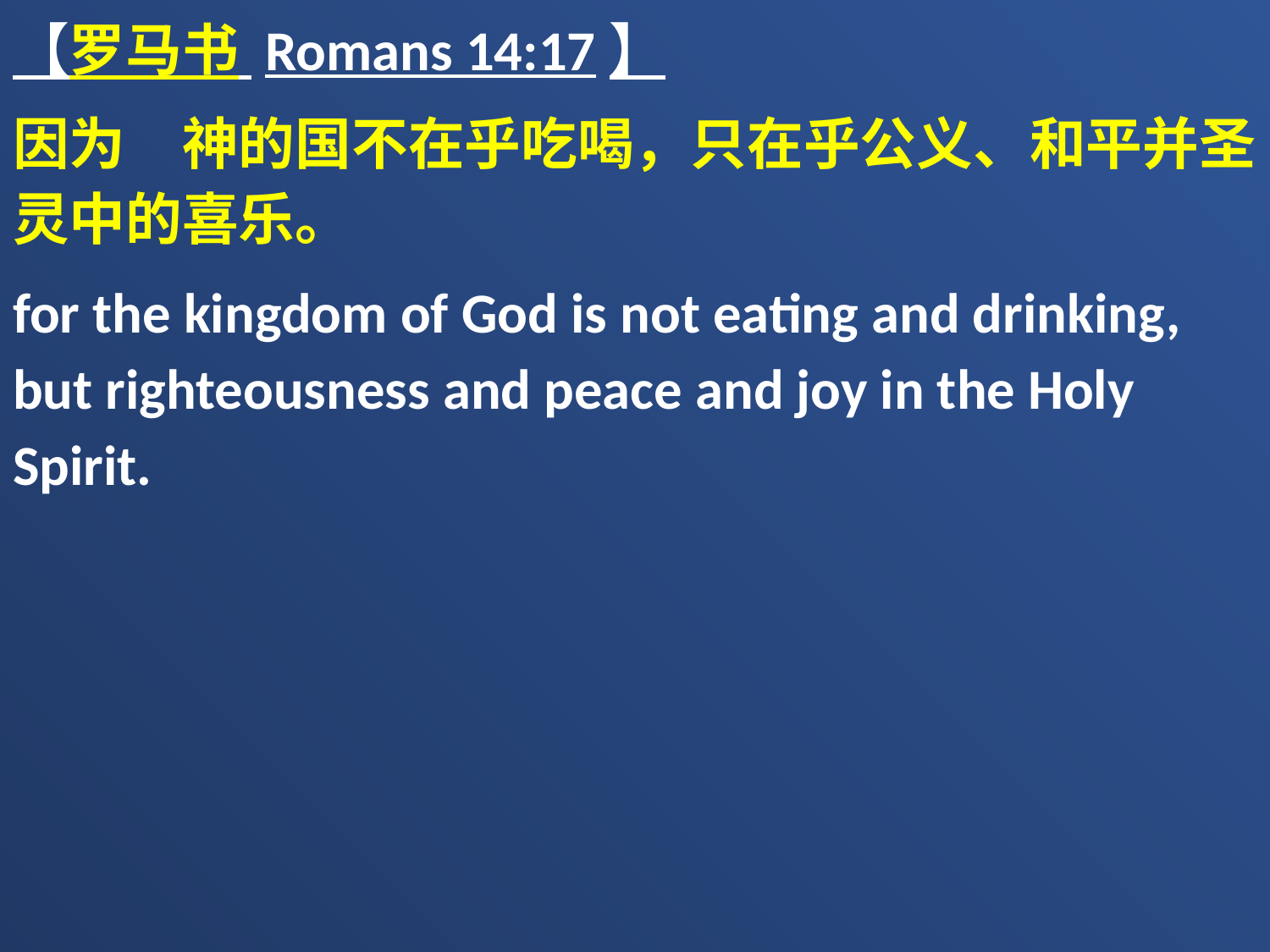

【罗马书 Romans 14:17】
因为　神的国不在乎吃喝，只在乎公义、和平并圣灵中的喜乐。
for the kingdom of God is not eating and drinking, but righteousness and peace and joy in the Holy Spirit.